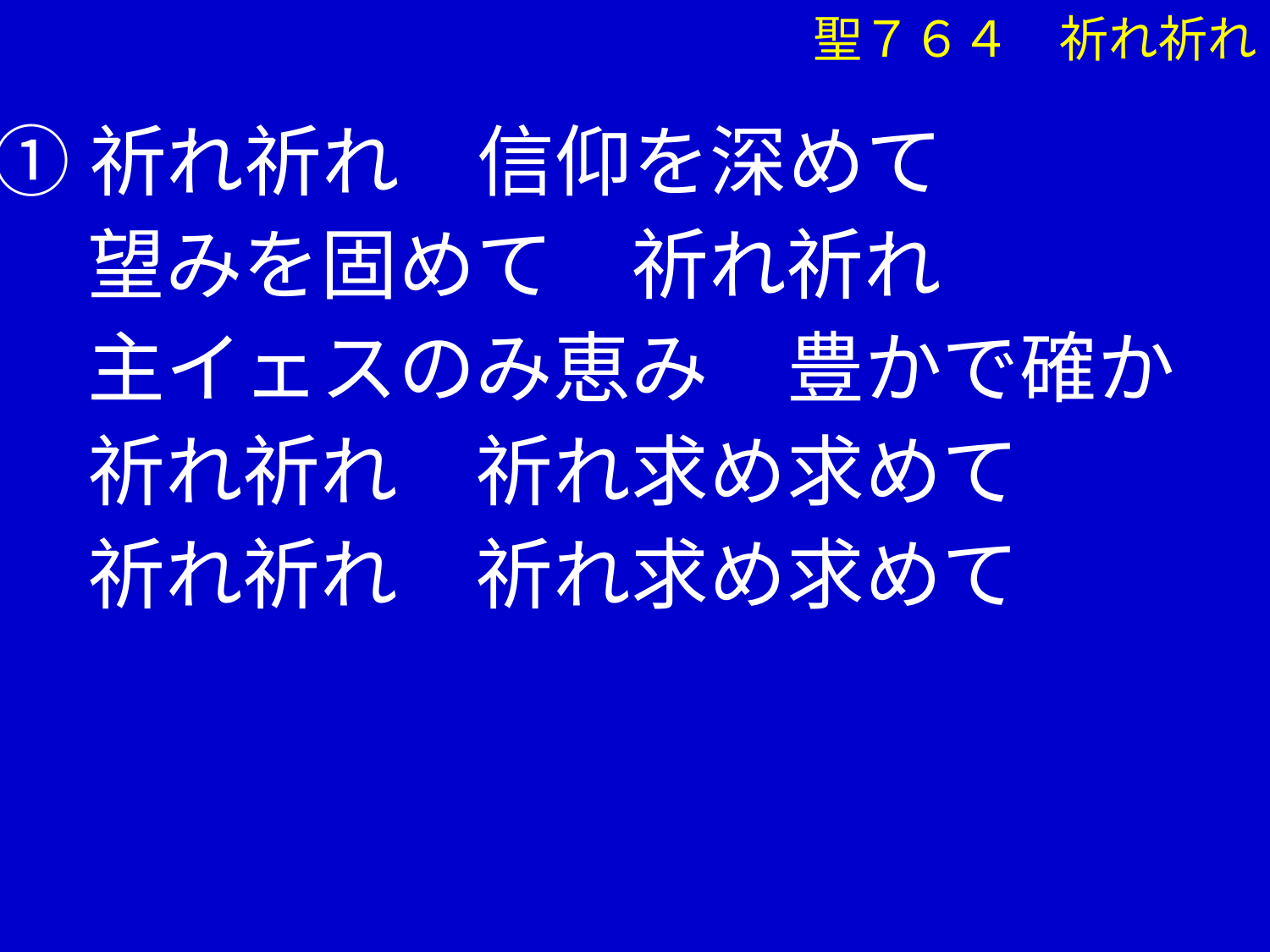

聖７６４　祈れ祈れ
①祈れ祈れ　信仰を深めて
　 望みを固めて　祈れ祈れ
　 主イェスのみ恵み　豊かで確か
　 祈れ祈れ　祈れ求め求めて
　 祈れ祈れ　祈れ求め求めて